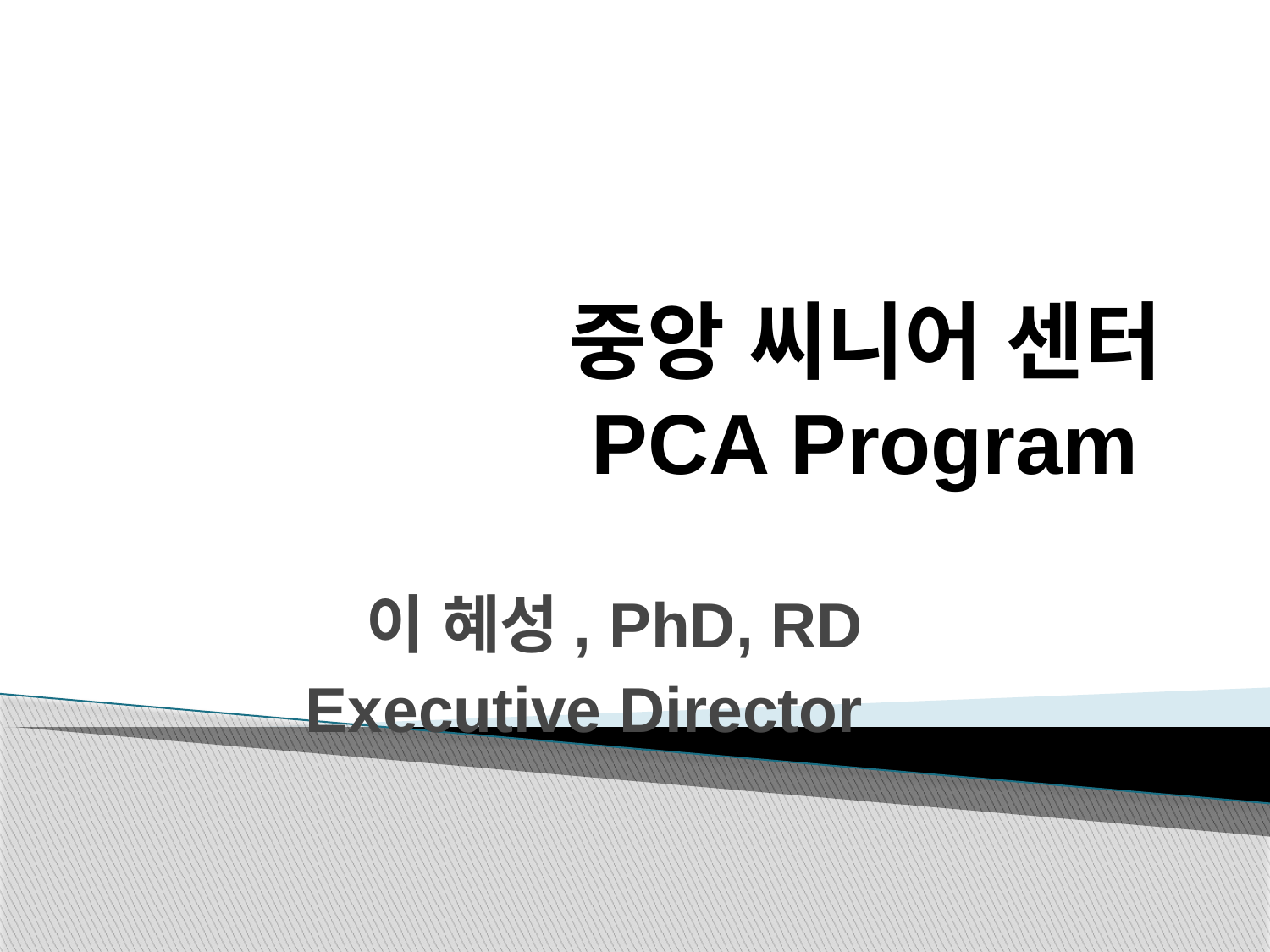

# 중앙 씨니어 센터 PCA Program
	이 혜성, PhD, RD
Executive Director